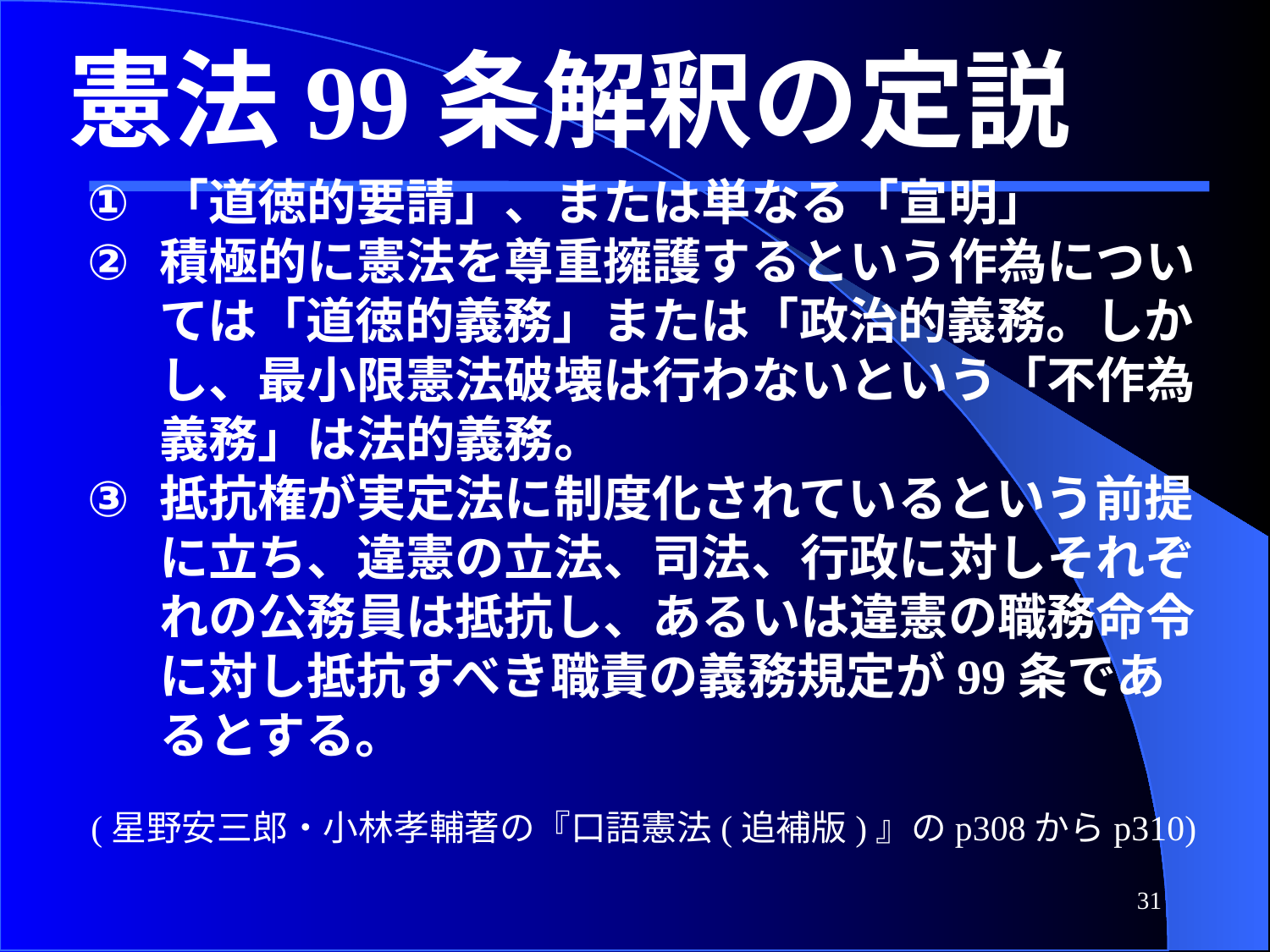

憲法99条解釈の定説

「道徳的要請」、または単なる「宣明」
積極的に憲法を尊重擁護するという作為については「道徳的義務」または「政治的義務。しかし、最小限憲法破壊は行わないという「不作為義務」は法的義務。
抵抗権が実定法に制度化されているという前提に立ち、違憲の立法、司法、行政に対しそれぞれの公務員は抵抗し、あるいは違憲の職務命令に対し抵抗すべき職責の義務規定が99条であるとする。

(星野安三郎・小林孝輔著の『口語憲法(追補版)』のp308からp310)

31